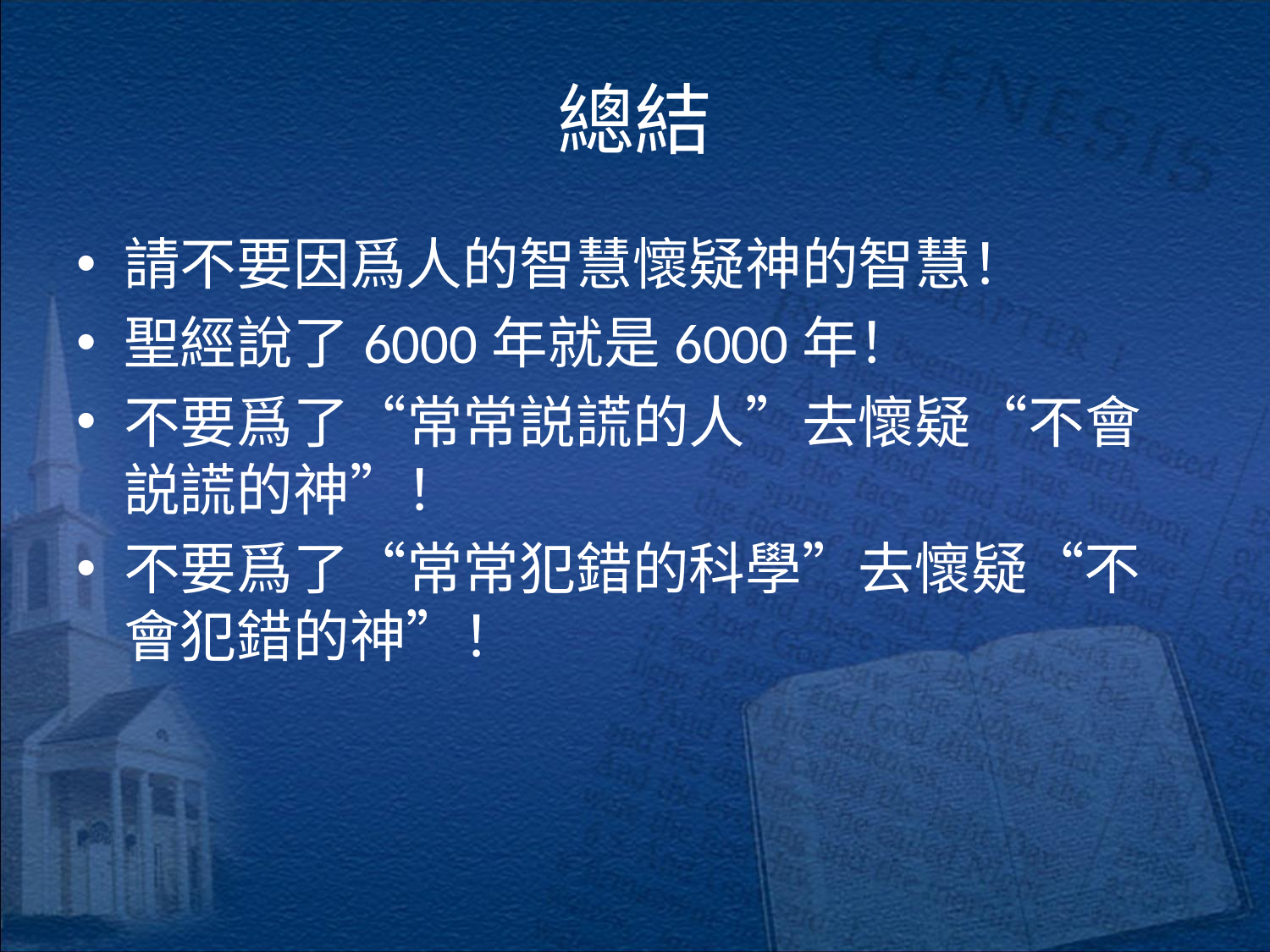

# 總結
請不要因爲人的智慧懷疑神的智慧！
聖經說了6000年就是6000年！
不要爲了“常常説謊的人”去懷疑“不會説謊的神”！
不要爲了“常常犯錯的科學”去懷疑“不會犯錯的神”！